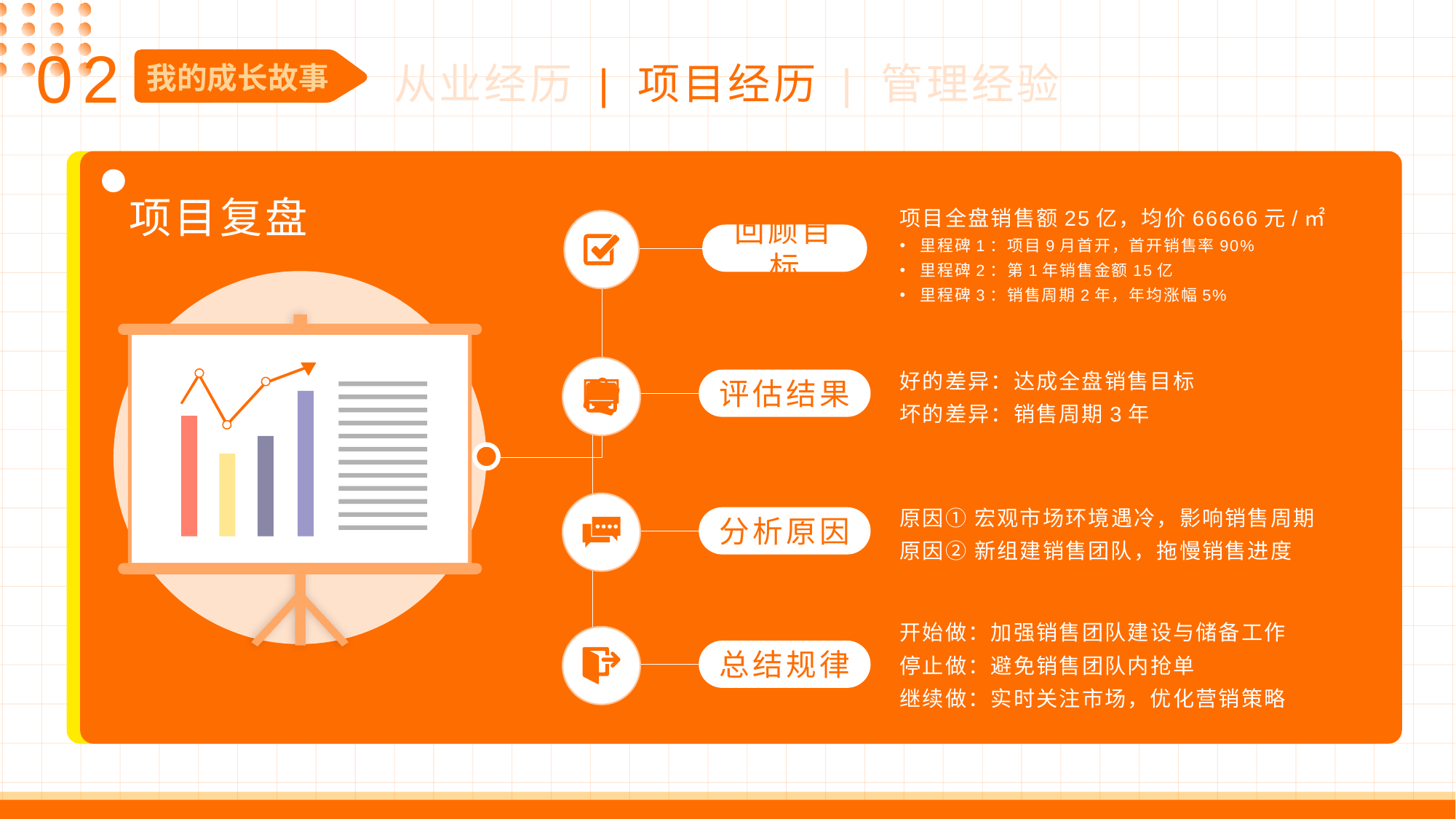

02
从业经历 | 项目经历 | 管理经验
我的成长故事

项目复盘
项目全盘销售额25亿，均价66666元/㎡
里程碑1：项目9月首开，首开销售率90%
里程碑2：第1年销售金额15亿
里程碑3：销售周期2年，年均涨幅5%

回顾目标

好的差异：达成全盘销售目标
坏的差异：销售周期3年

评估结果

原因① 宏观市场环境遇冷，影响销售周期
原因② 新组建销售团队，拖慢销售进度

分析原因

开始做：加强销售团队建设与储备工作
停止做：避免销售团队内抢单
继续做：实时关注市场，优化营销策略

总结规律